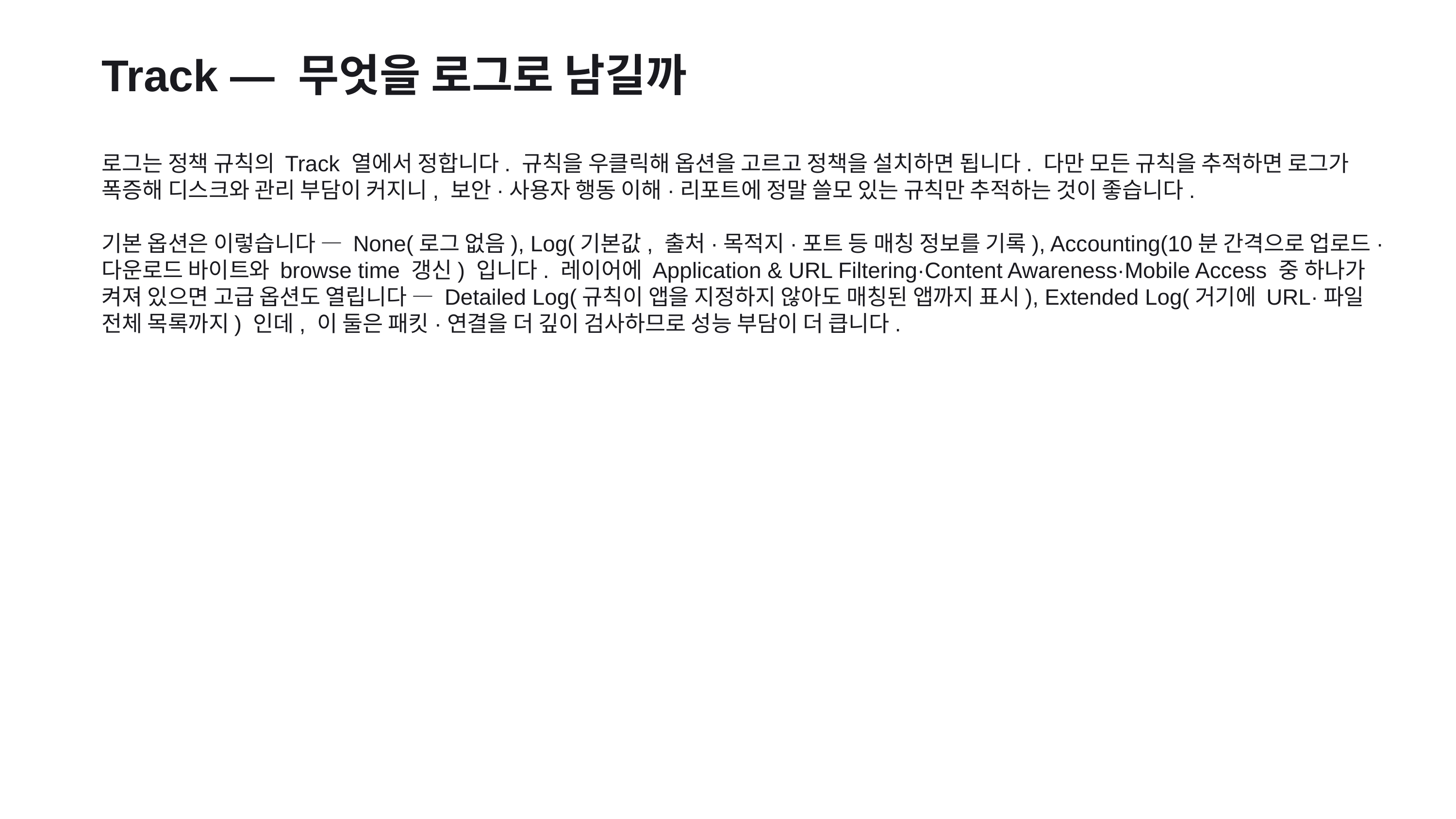

Track — 무엇을 로그로 남길까
로그는 정책 규칙의 Track 열에서 정합니다. 규칙을 우클릭해 옵션을 고르고 정책을 설치하면 됩니다. 다만 모든 규칙을 추적하면 로그가 폭증해 디스크와 관리 부담이 커지니, 보안·사용자 행동 이해·리포트에 정말 쓸모 있는 규칙만 추적하는 것이 좋습니다.

기본 옵션은 이렇습니다 — None(로그 없음), Log(기본값, 출처·목적지·포트 등 매칭 정보를 기록), Accounting(10분 간격으로 업로드·다운로드 바이트와 browse time 갱신) 입니다. 레이어에 Application & URL Filtering·Content Awareness·Mobile Access 중 하나가 켜져 있으면 고급 옵션도 열립니다 — Detailed Log(규칙이 앱을 지정하지 않아도 매칭된 앱까지 표시), Extended Log(거기에 URL·파일 전체 목록까지) 인데, 이 둘은 패킷·연결을 더 깊이 검사하므로 성능 부담이 더 큽니다.